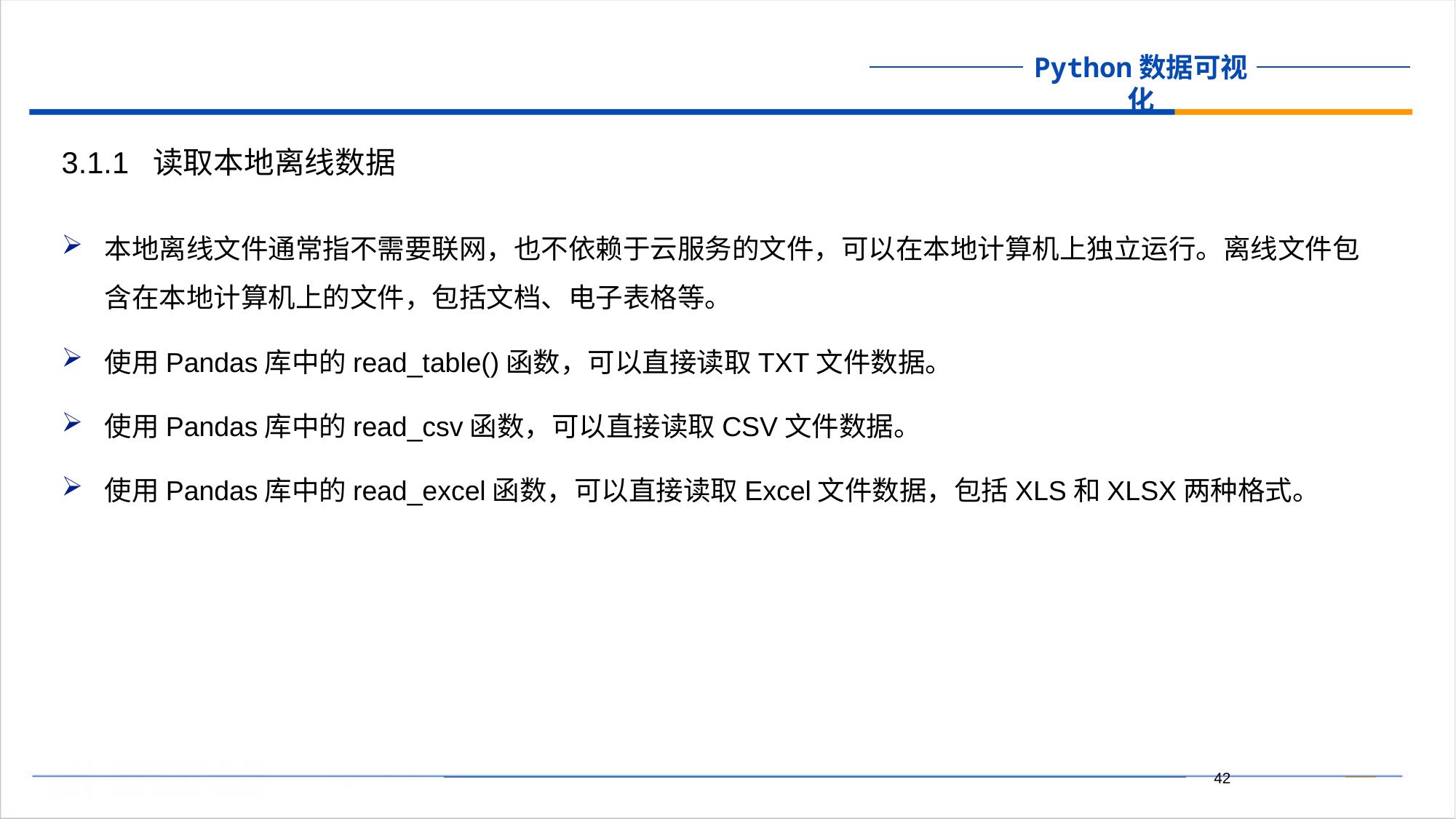

3.1.1  读取本地离线数据
本地离线文件通常指不需要联网，也不依赖于云服务的文件，可以在本地计算机上独立运行。离线文件包含在本地计算机上的文件，包括文档、电子表格等。
使用Pandas库中的read_table()函数，可以直接读取TXT文件数据。
使用Pandas库中的read_csv函数，可以直接读取CSV文件数据。
使用Pandas库中的read_excel函数，可以直接读取Excel文件数据，包括XLS和XLSX两种格式。